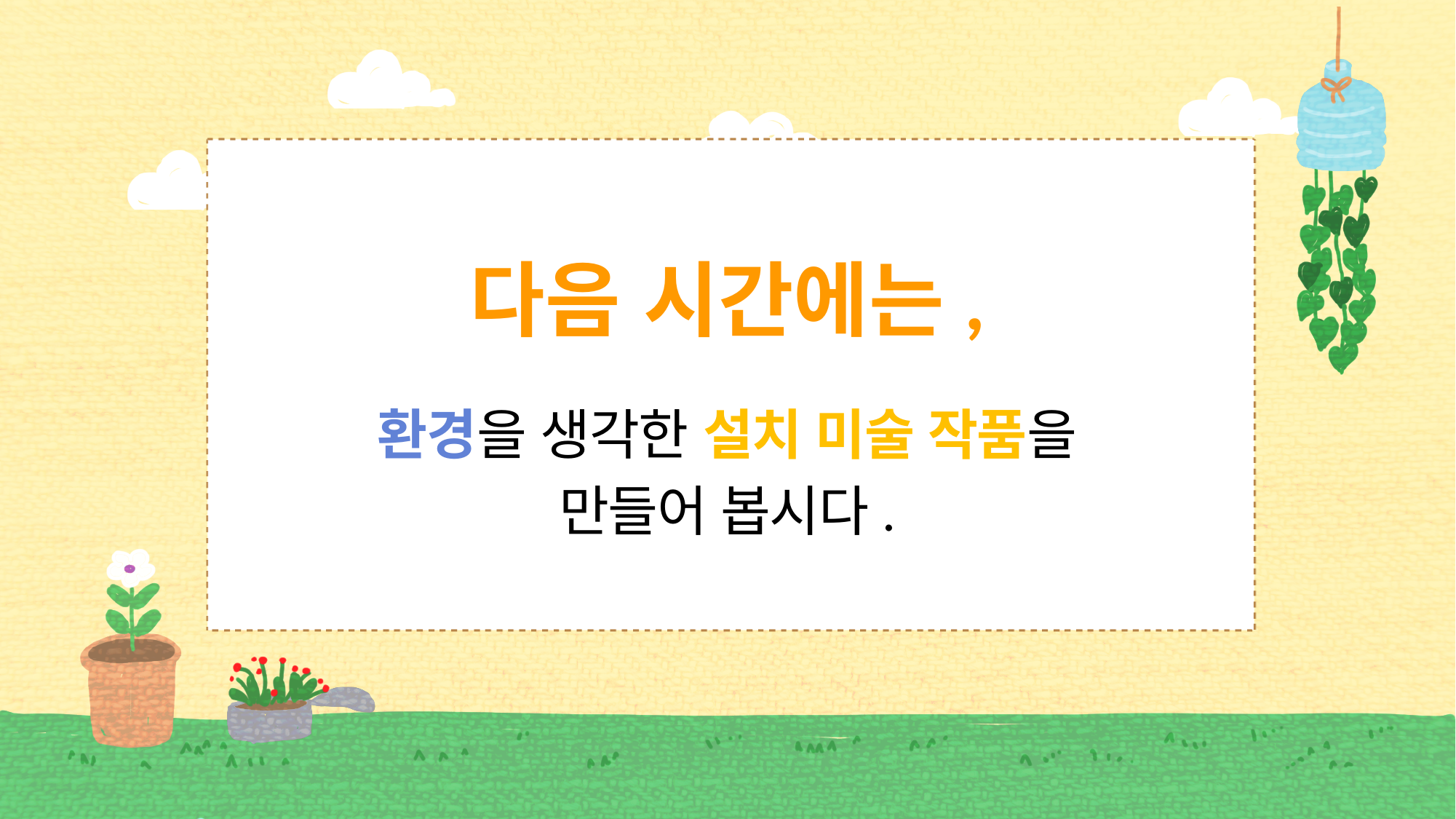

다음 시간에는,

환경을 생각한 설치 미술 작품을
만들어 봅시다.